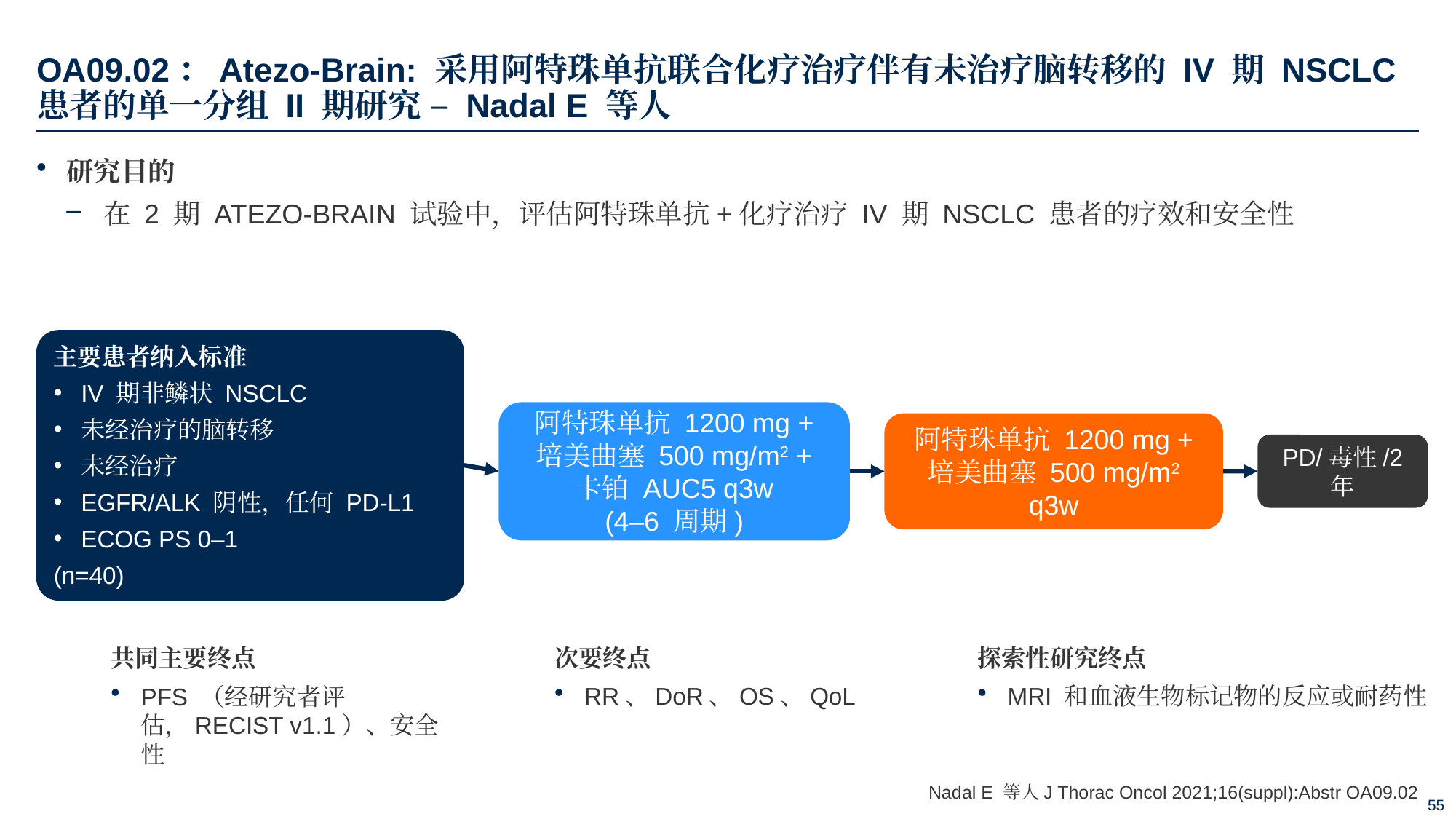

# OA09.02：Atezo-Brain: 采用阿特珠单抗联合化疗治疗伴有未治疗脑转移的 IV 期 NSCLC 患者的单一分组 II 期研究 – Nadal E 等人
研究目的
在 2 期 ATEZO-BRAIN 试验中，评估阿特珠单抗+化疗治疗 IV 期 NSCLC 患者的疗效和安全性
主要患者纳入标准
IV 期非鳞状 NSCLC
未经治疗的脑转移
未经治疗
EGFR/ALK 阴性，任何 PD-L1
ECOG PS 0–1
(n=40)
阿特珠单抗 1200 mg + 培美曲塞 500 mg/m2 + 卡铂 AUC5 q3w
(4–6 周期)
阿特珠单抗 1200 mg + 培美曲塞 500 mg/m2 q3w
PD/毒性/2 年
共同主要终点
PFS （经研究者评估，RECIST v1.1）、安全性
次要终点
RR、DoR、OS、QoL
探索性研究终点
MRI 和血液生物标记物的反应或耐药性
Nadal E 等人J Thorac Oncol 2021;16(suppl):Abstr OA09.02